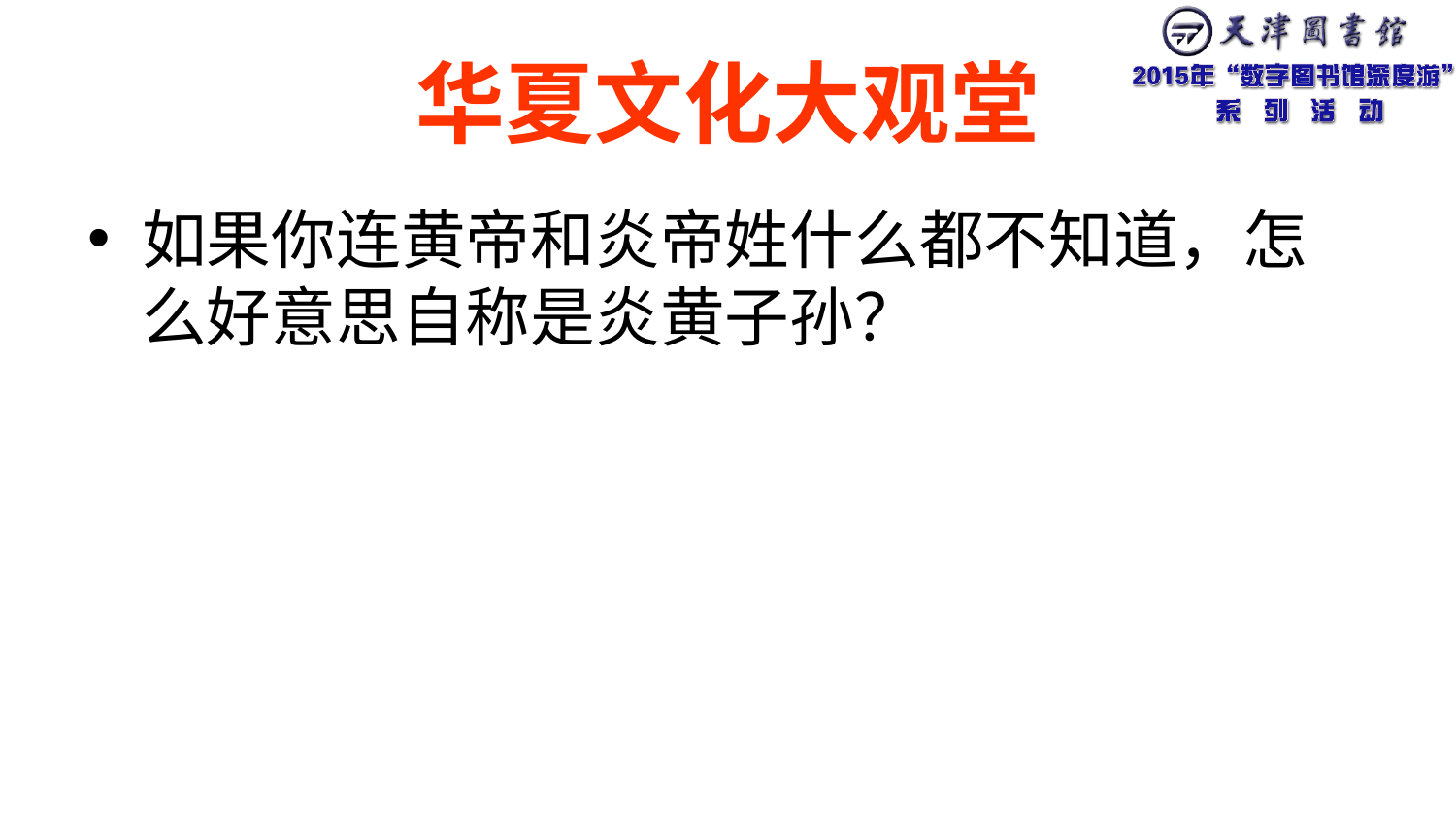

# 华夏文化大观堂
如果你连黄帝和炎帝姓什么都不知道，怎么好意思自称是炎黄子孙？